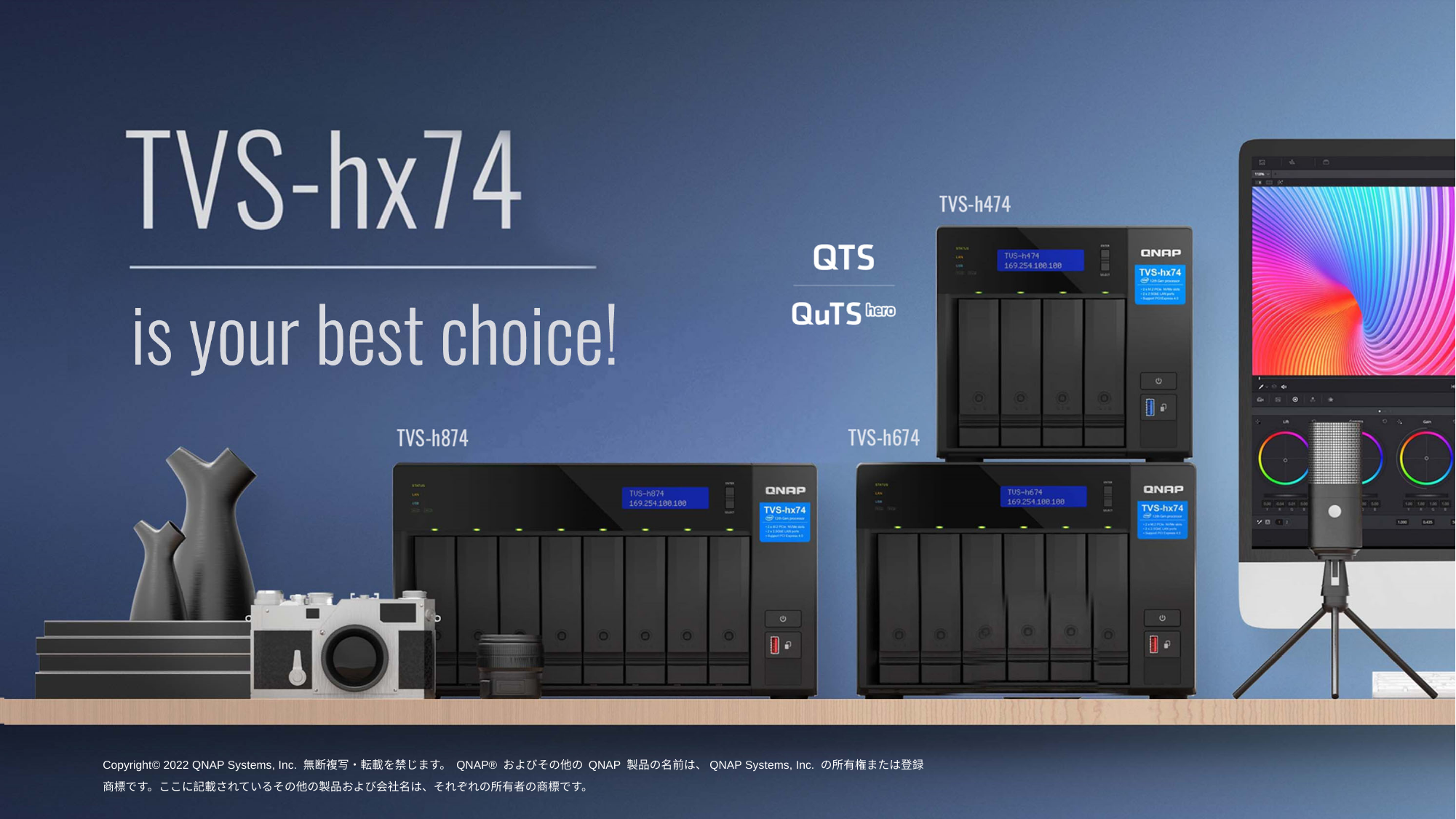

Copyright© 2022 QNAP Systems, Inc. 無断複写・転載を禁じます。 QNAP® およびその他の QNAP 製品の名前は、QNAP Systems, Inc. の所有権または登録商標です。ここに記載されているその他の製品および会社名は、それぞれの所有者の商標です。